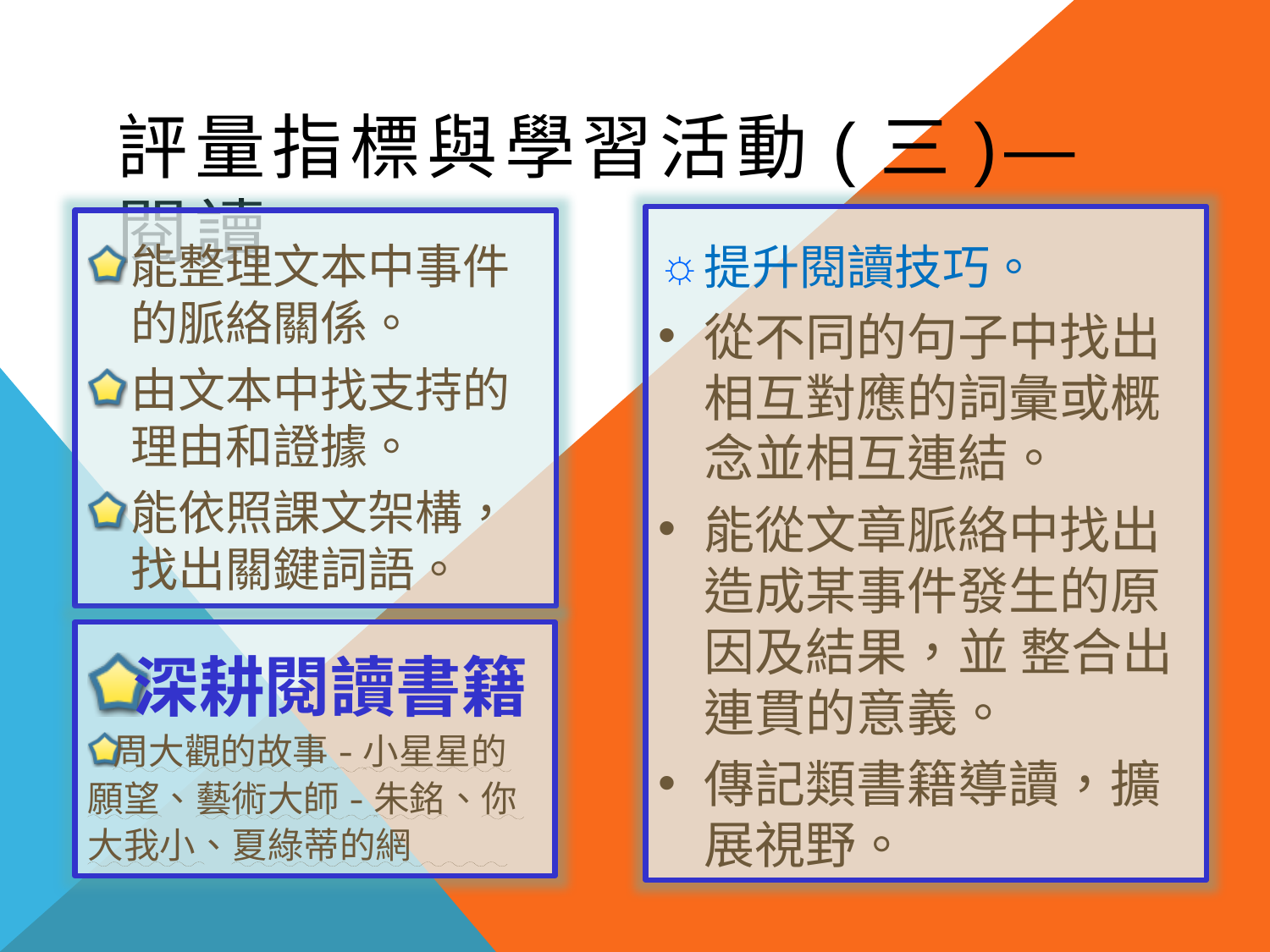

評量指標與學習活動(三)—閱讀

提升閱讀技巧。
從不同的句子中找出相互對應的詞彙或概念並相互連結。
能從文章脈絡中找出造成某事件發生的原因及結果，並 整合出連貫的意義。
傳記類書籍導讀，擴展視野。

能整理文本中事件的脈絡關係。
由文本中找支持的理由和證據。
能依照課文架構，找出關鍵詞語。

深耕閱讀書籍
周大觀的故事-小星星的願望、藝術大師-朱銘、你大我小、夏綠蒂的網